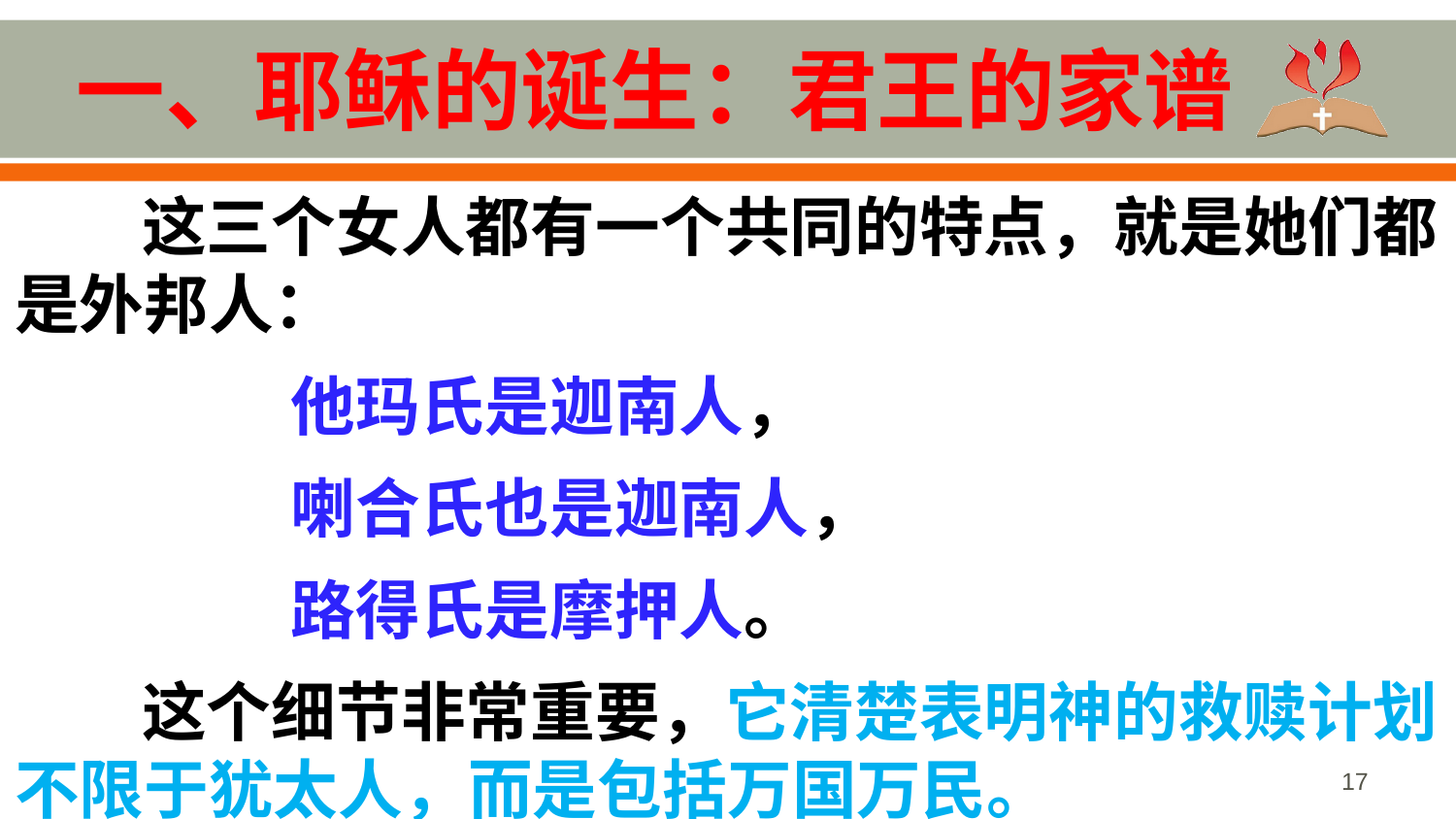

# 一、耶稣的诞生：君王的家谱
这三个女人都有一个共同的特点，就是她们都是外邦人：
         他玛氏是迦南人，
         喇合氏也是迦南人，
         路得氏是摩押人。
这个细节非常重要，它清楚表明神的救赎计划不限于犹太人，而是包括万国万民。

17